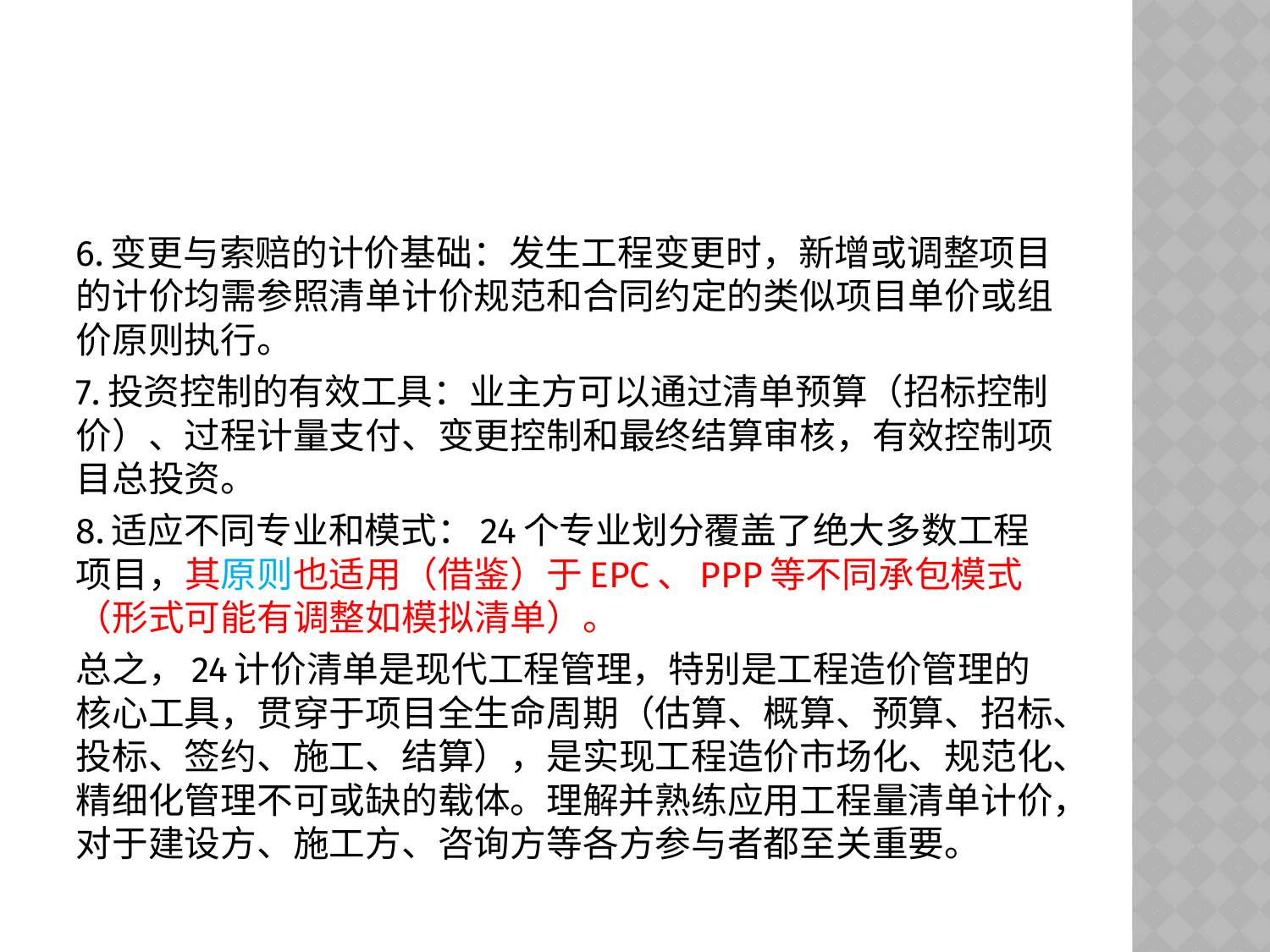

#
6.变更与索赔的计价基础：发生工程变更时，新增或调整项目的计价均需参照清单计价规范和合同约定的类似项目单价或组价原则执行。
7.投资控制的有效工具：业主方可以通过清单预算（招标控制价）、过程计量支付、变更控制和最终结算审核，有效控制项目总投资。
8.适应不同专业和模式：24个专业划分覆盖了绝大多数工程项目，其原则也适用（借鉴）于EPC、PPP等不同承包模式（形式可能有调整如模拟清单）。
总之，24计价清单是现代工程管理，特别是工程造价管理的核心工具，贯穿于项目全生命周期（估算、概算、预算、招标、投标、签约、施工、结算），是实现工程造价市场化、规范化、精细化管理不可或缺的载体。理解并熟练应用工程量清单计价，对于建设方、施工方、咨询方等各方参与者都至关重要。